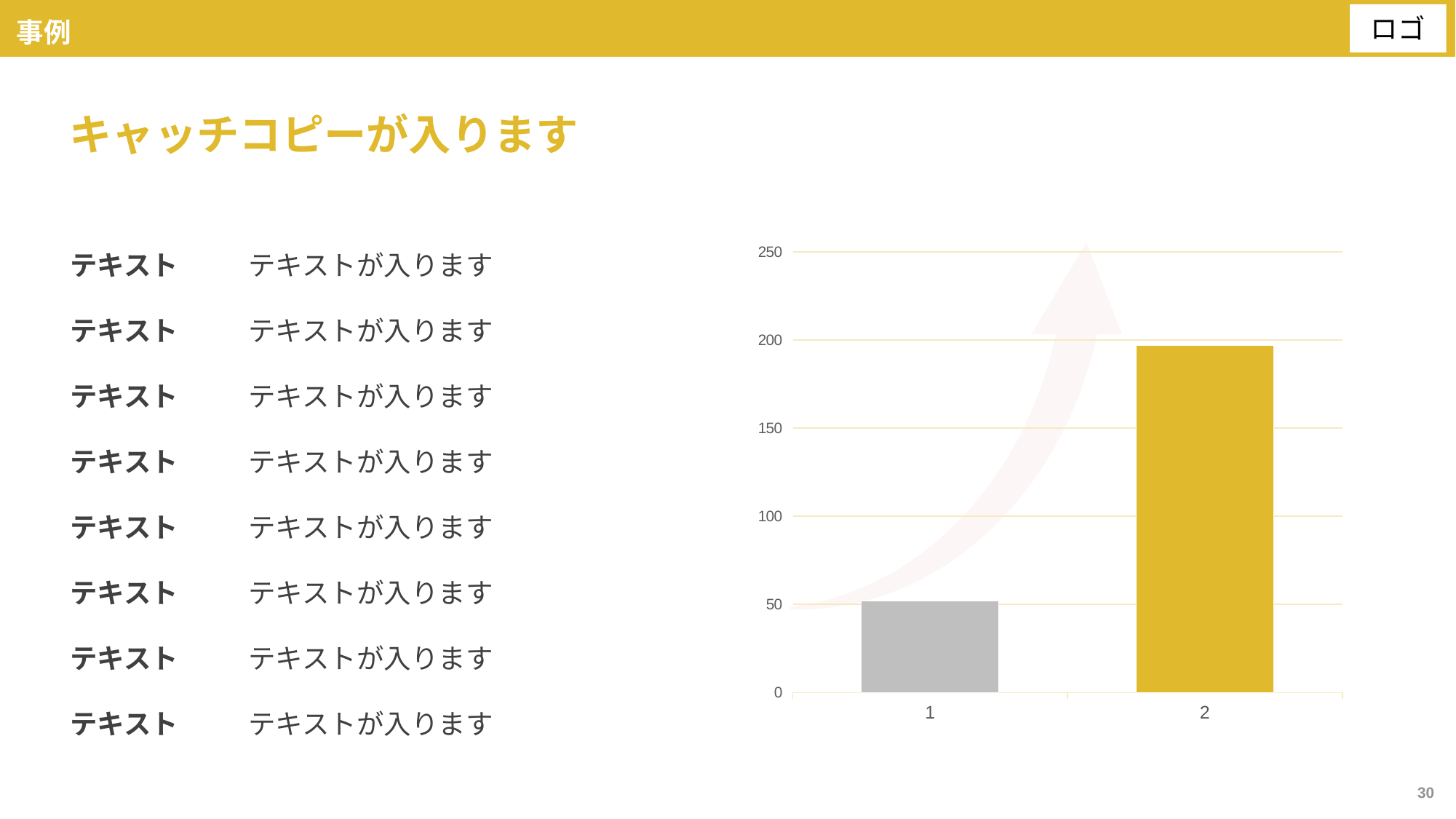

# 事例
キャッチコピーが入ります

### Chart

| Category |  |
|---|---|
テキスト
テキスト
テキスト
テキスト
テキスト
テキスト
テキスト
テキスト
テキストが入ります
テキストが入ります
テキストが入ります
テキストが入ります
テキストが入ります
テキストが入ります
テキストが入ります
テキストが入ります

30